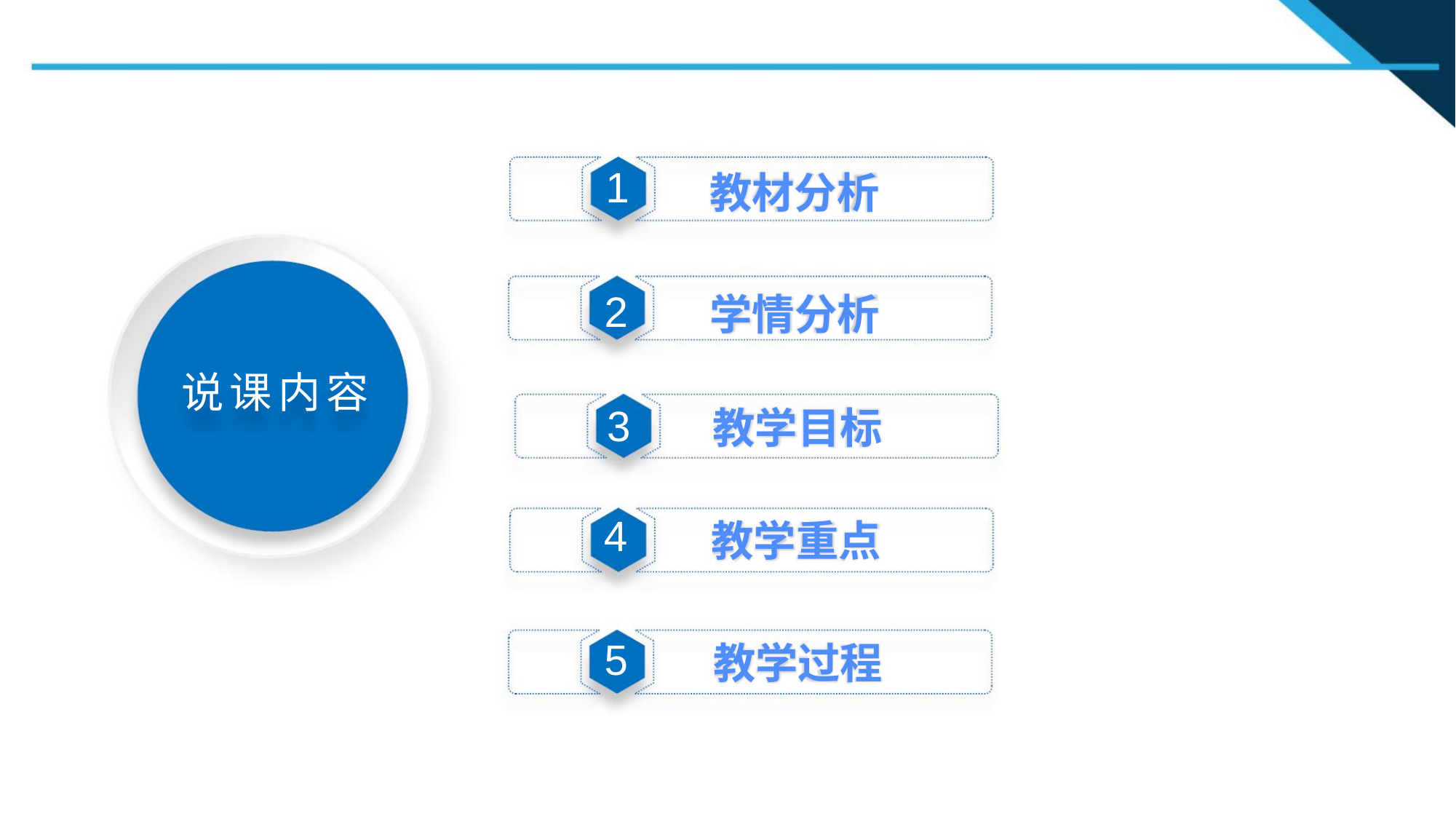

教材分析
1
学情分析
教学目标
教学重点
2
3
4
说课内容
教学过程
5